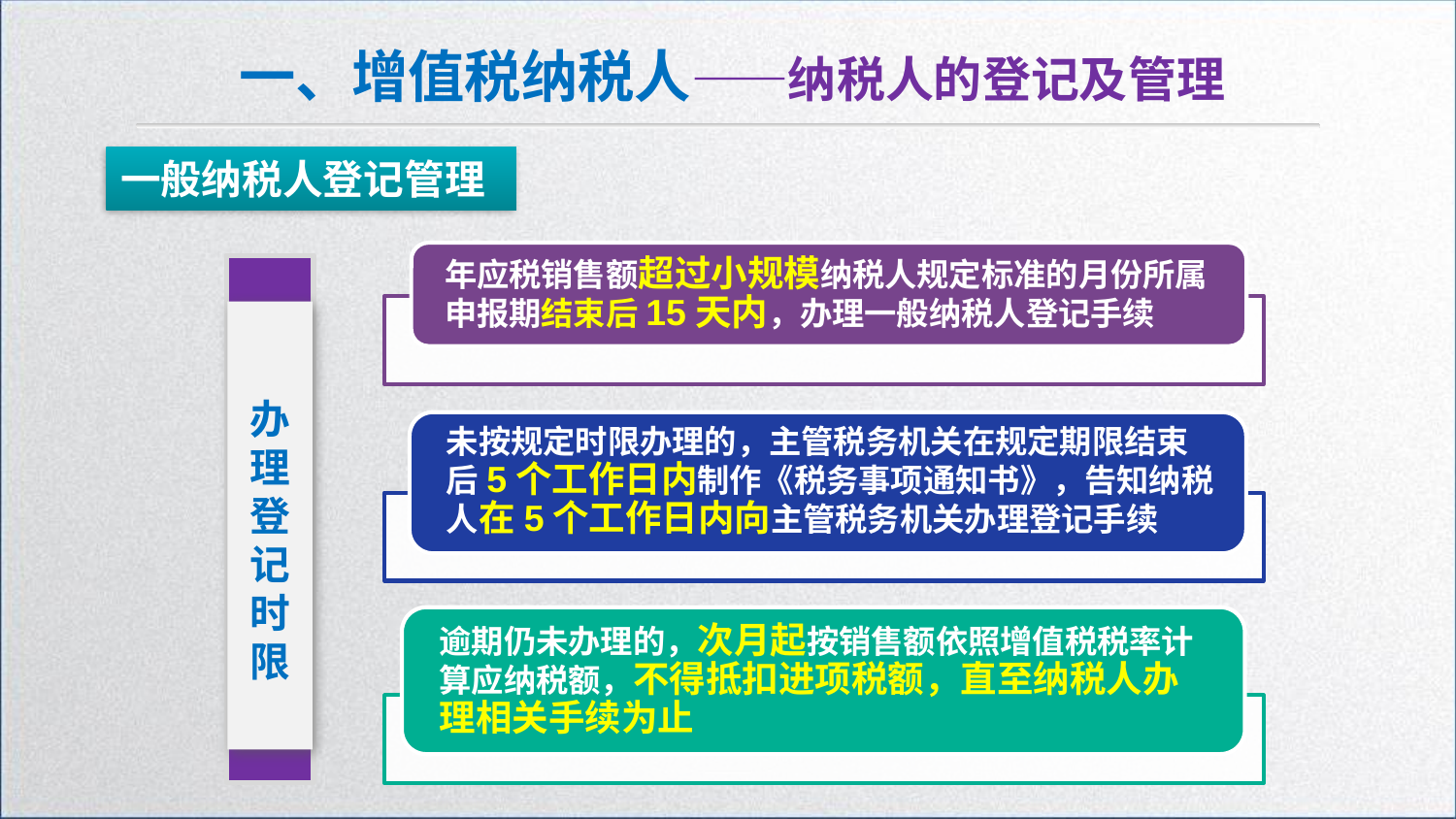

一、增值税纳税人——纳税人的登记及管理
一般纳税人登记管理
年应税销售额超过小规模纳税人规定标准的月份所属申报期结束后15天内，办理一般纳税人登记手续
未按规定时限办理的，主管税务机关在规定期限结束后5个工作日内制作《税务事项通知书》，告知纳税人在5个工作日内向主管税务机关办理登记手续
逾期仍未办理的，次月起按销售额依照增值税税率计算应纳税额，不得抵扣进项税额，直至纳税人办理相关手续为止

办理登记时限